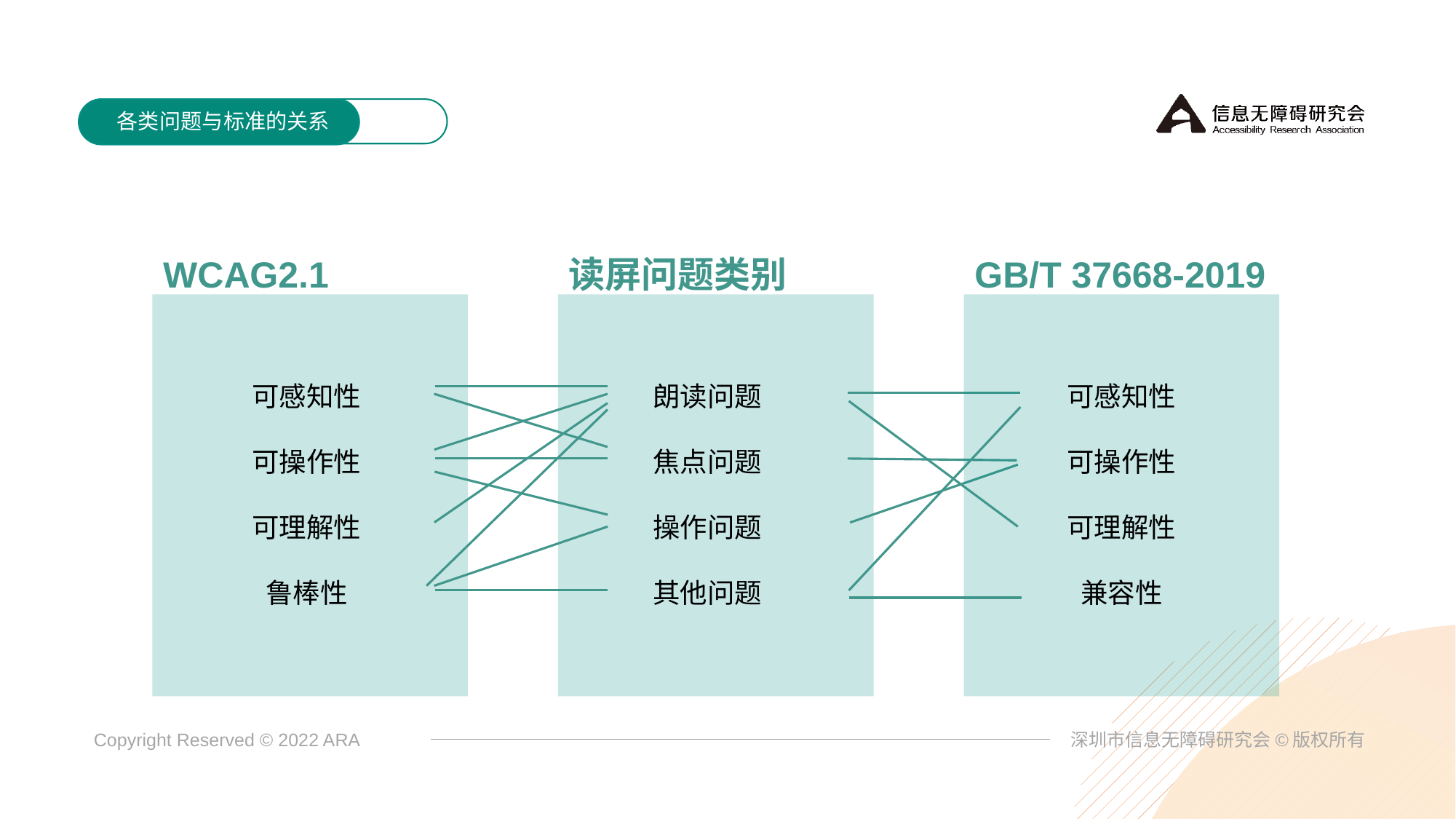

各类问题与标准的关系
读屏问题类别
GB/T 37668-2019
WCAG2.1

朗读问题

焦点问题

操作问题

其他问题
可感知性

可操作性

可理解性

兼容性
可感知性

可操作性

可理解性

鲁棒性